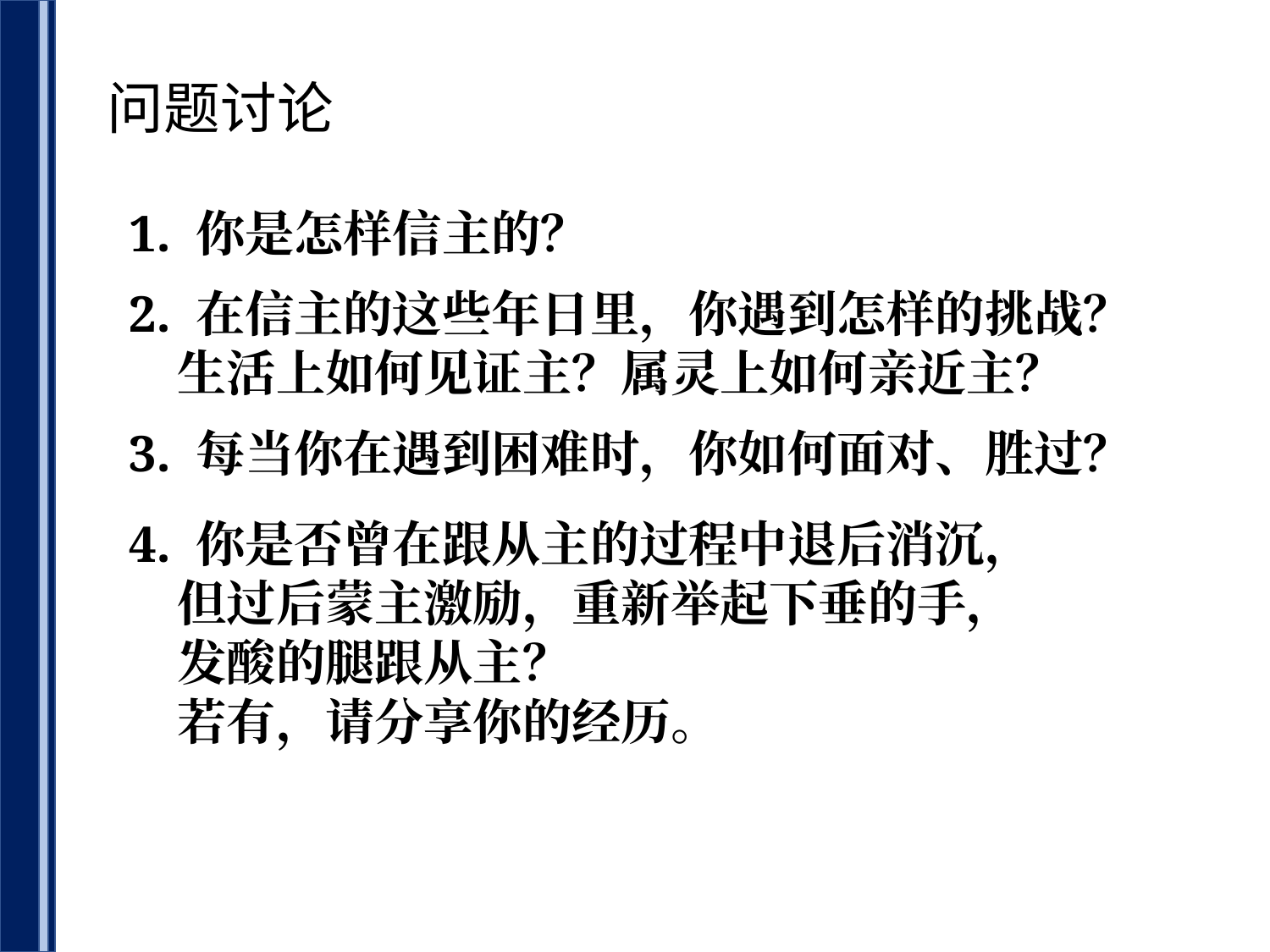

问题讨论
1. 你是怎样信主的？
2. 在信主的这些年日里，你遇到怎样的挑战？
   生活上如何见证主？属灵上如何亲近主？
3. 每当你在遇到困难时，你如何面对、胜过？
4. 你是否曾在跟从主的过程中退后消沉，
   但过后蒙主激励，重新举起下垂的手，
   发酸的腿跟从主？
   若有，请分享你的经历。